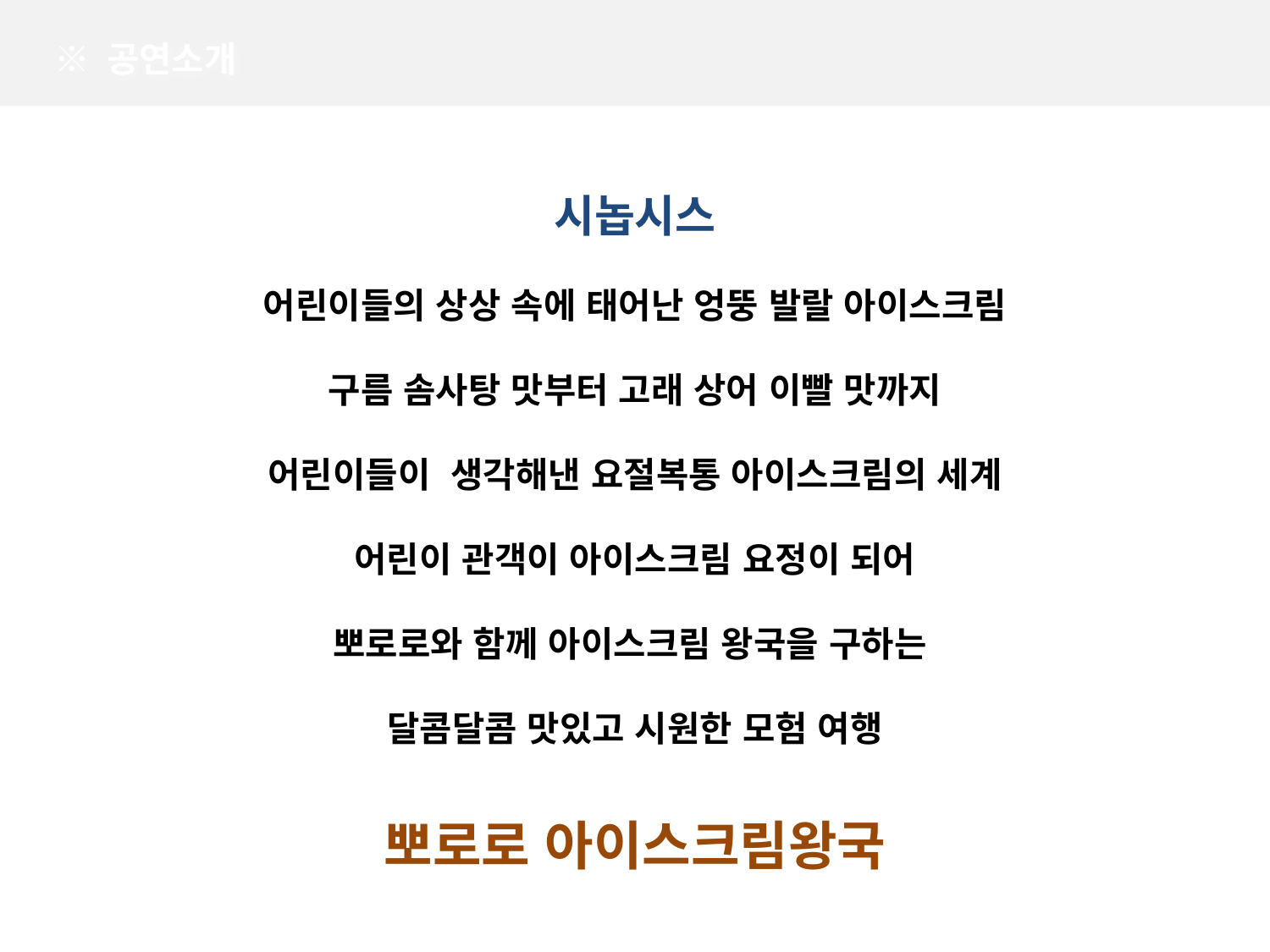

※ 공연소개
시놉시스
어린이들의 상상 속에 태어난 엉뚱 발랄 아이스크림
구름 솜사탕 맛부터 고래 상어 이빨 맛까지
어린이들이  생각해낸 요절복통 아이스크림의 세계
어린이 관객이 아이스크림 요정이 되어
뽀로로와 함께 아이스크림 왕국을 구하는
달콤달콤 맛있고 시원한 모험 여행
뽀로로 아이스크림왕국